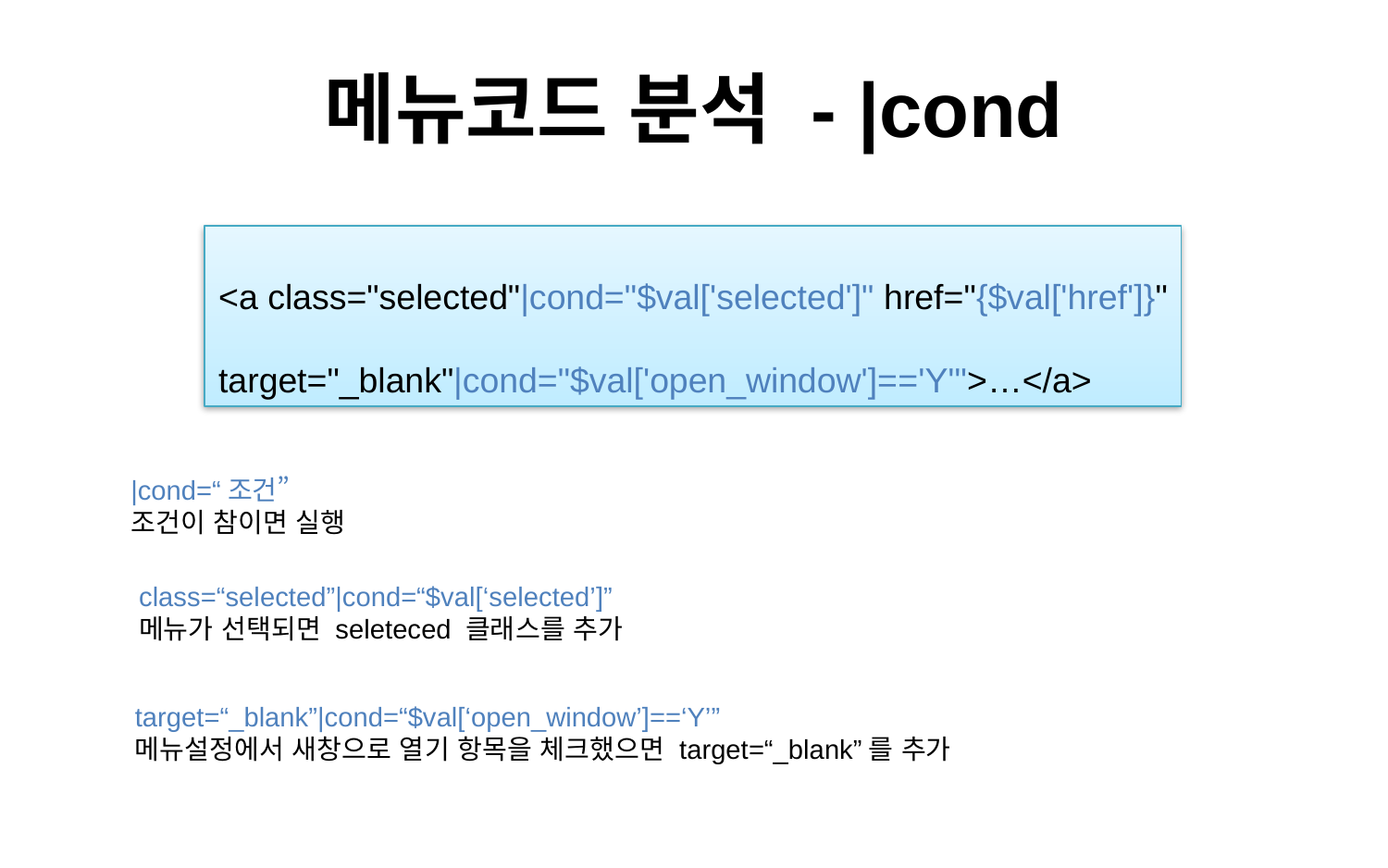

# 메뉴코드 분석 - |cond
<a class="selected"|cond="$val['selected']" href="{$val['href']}"
target="_blank"|cond="$val['open_window']=='Y'">…</a>
|cond=“조건”
조건이 참이면 실행
class=“selected”|cond=“$val[‘selected’]”
메뉴가 선택되면 seleteced 클래스를 추가
target=“_blank”|cond=“$val[‘open_window’]==‘Y’”
메뉴설정에서 새창으로 열기 항목을 체크했으면 target=“_blank”를 추가